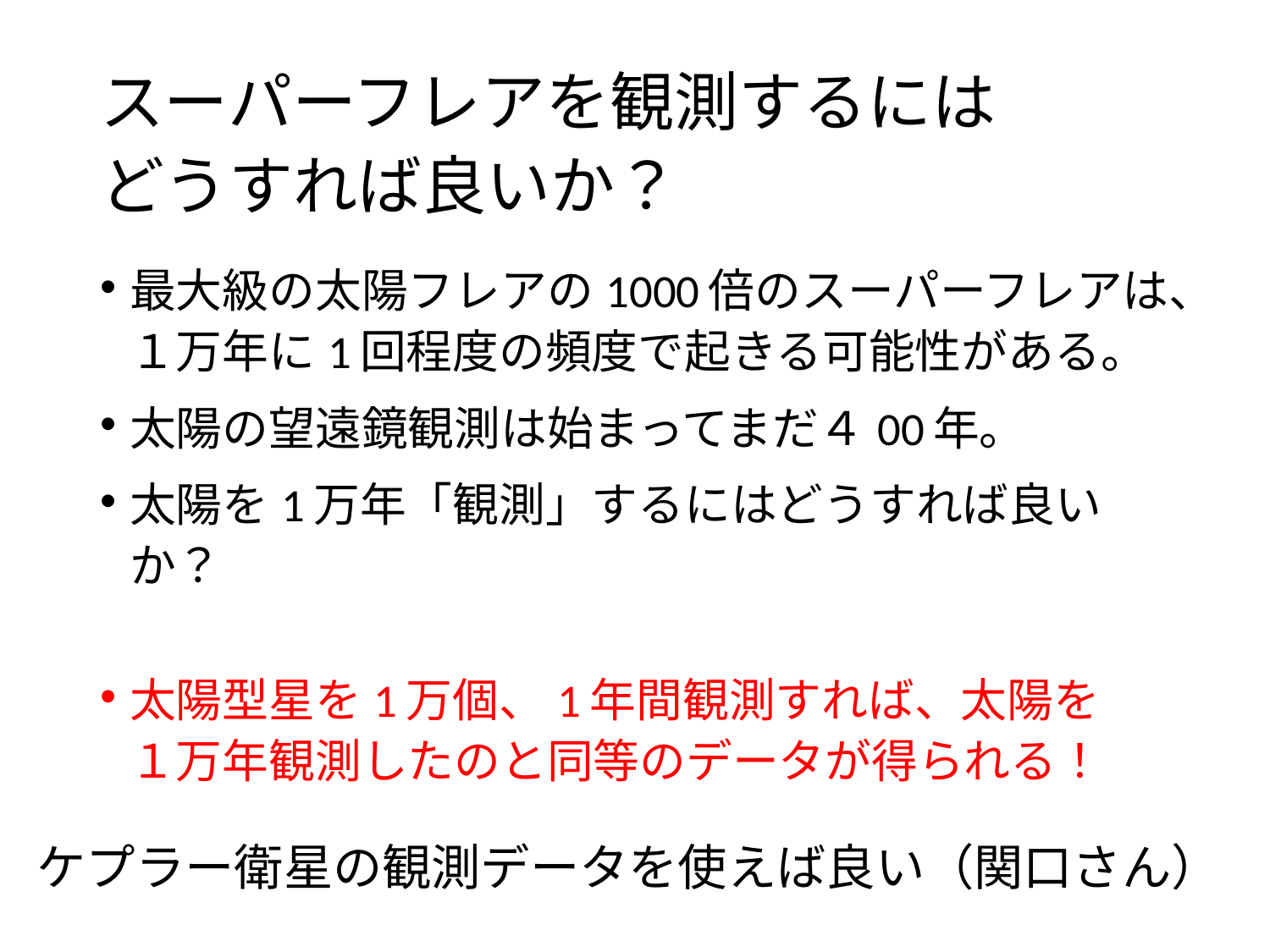

# スーパーフレアを観測するには どうすれば良いか？
最大級の太陽フレアの1000倍のスーパーフレアは、１万年に1回程度の頻度で起きる可能性がある。
太陽の望遠鏡観測は始まってまだ４00年。
太陽を1万年「観測」するにはどうすれば良いか？

太陽型星を1万個、1年間観測すれば、太陽を
１万年観測したのと同等のデータが得られる！
ケプラー衛星の観測データを使えば良い（関口さん）